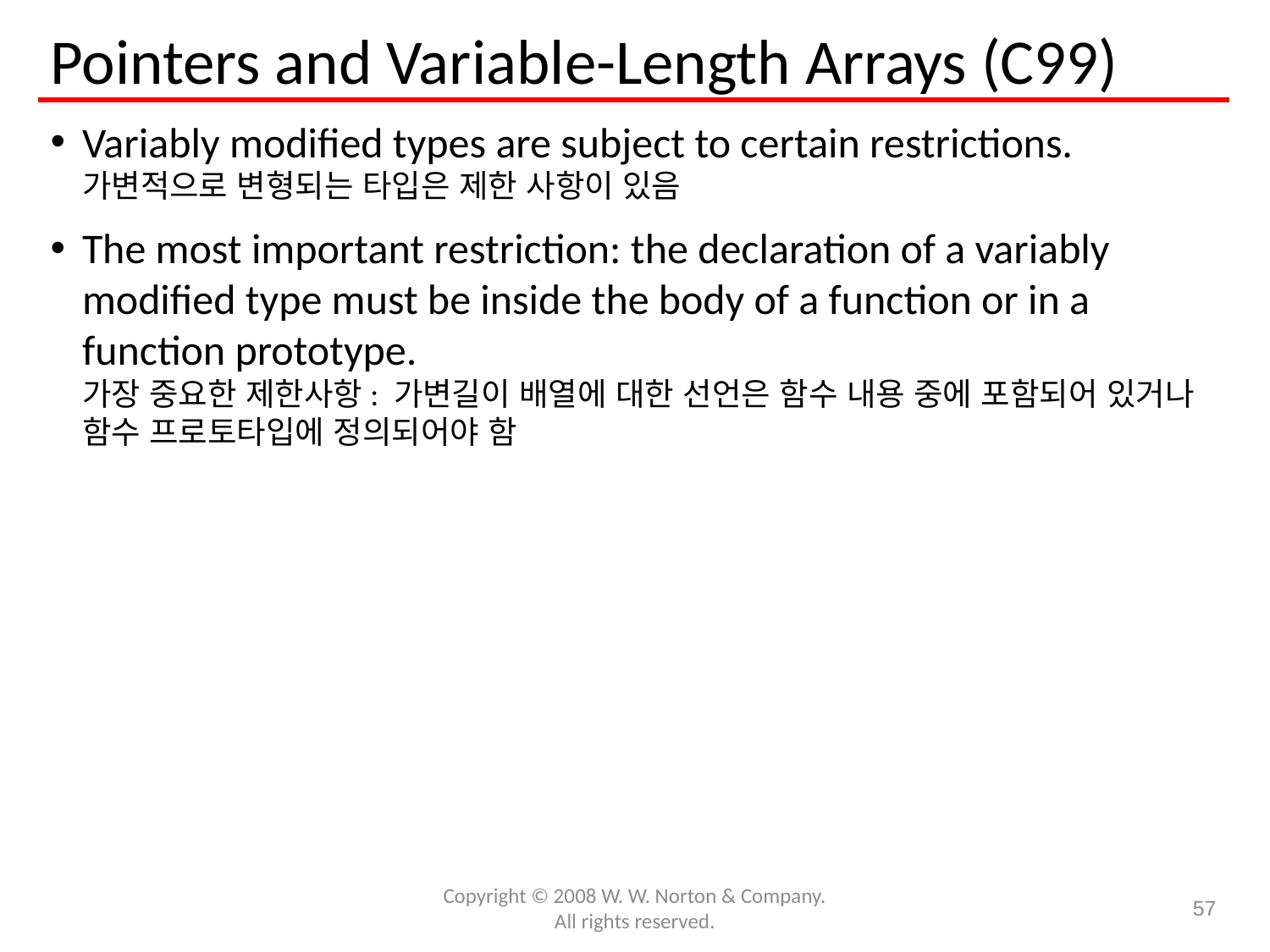

# Pointers and Variable-Length Arrays (C99)
Variably modified types are subject to certain restrictions.
가변적으로 변형되는 타입은 제한 사항이 있음
The most important restriction: the declaration of a variably modified type must be inside the body of a function or in a function prototype.
가장 중요한 제한사항: 가변길이 배열에 대한 선언은 함수 내용 중에 포함되어 있거나 함수 프로토타입에 정의되어야 함
Copyright © 2008 W. W. Norton & Company.
All rights reserved.
57